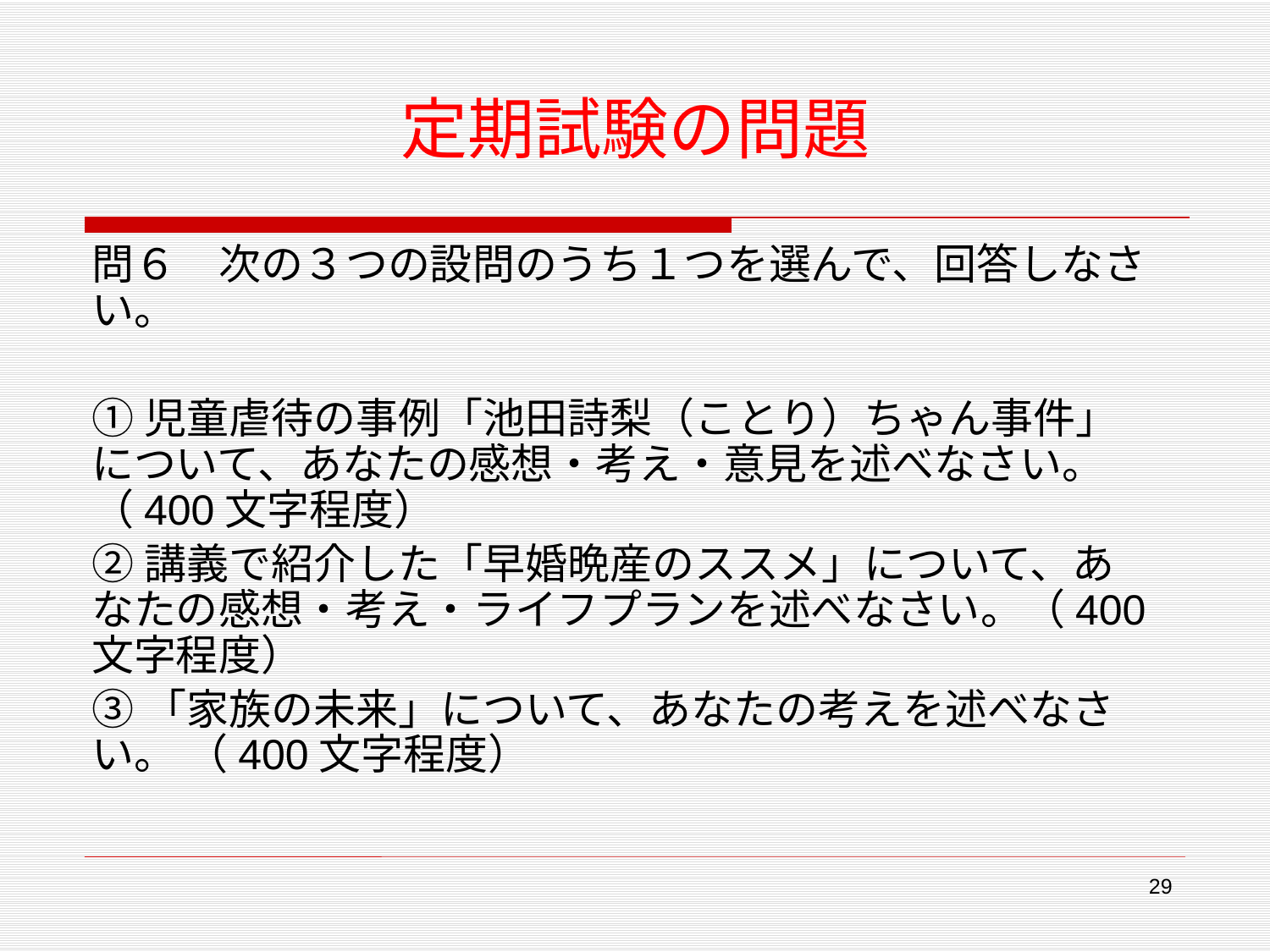

# 定期試験の問題
問６　次の３つの設問のうち１つを選んで、回答しなさい。

①児童虐待の事例「池田詩梨（ことり）ちゃん事件」について、あなたの感想・考え・意見を述べなさい。 （400文字程度）
②講義で紹介した「早婚晩産のススメ」について、あなたの感想・考え・ライフプランを述べなさい。（400文字程度）
③「家族の未来」について、あなたの考えを述べなさい。 （400文字程度）

29